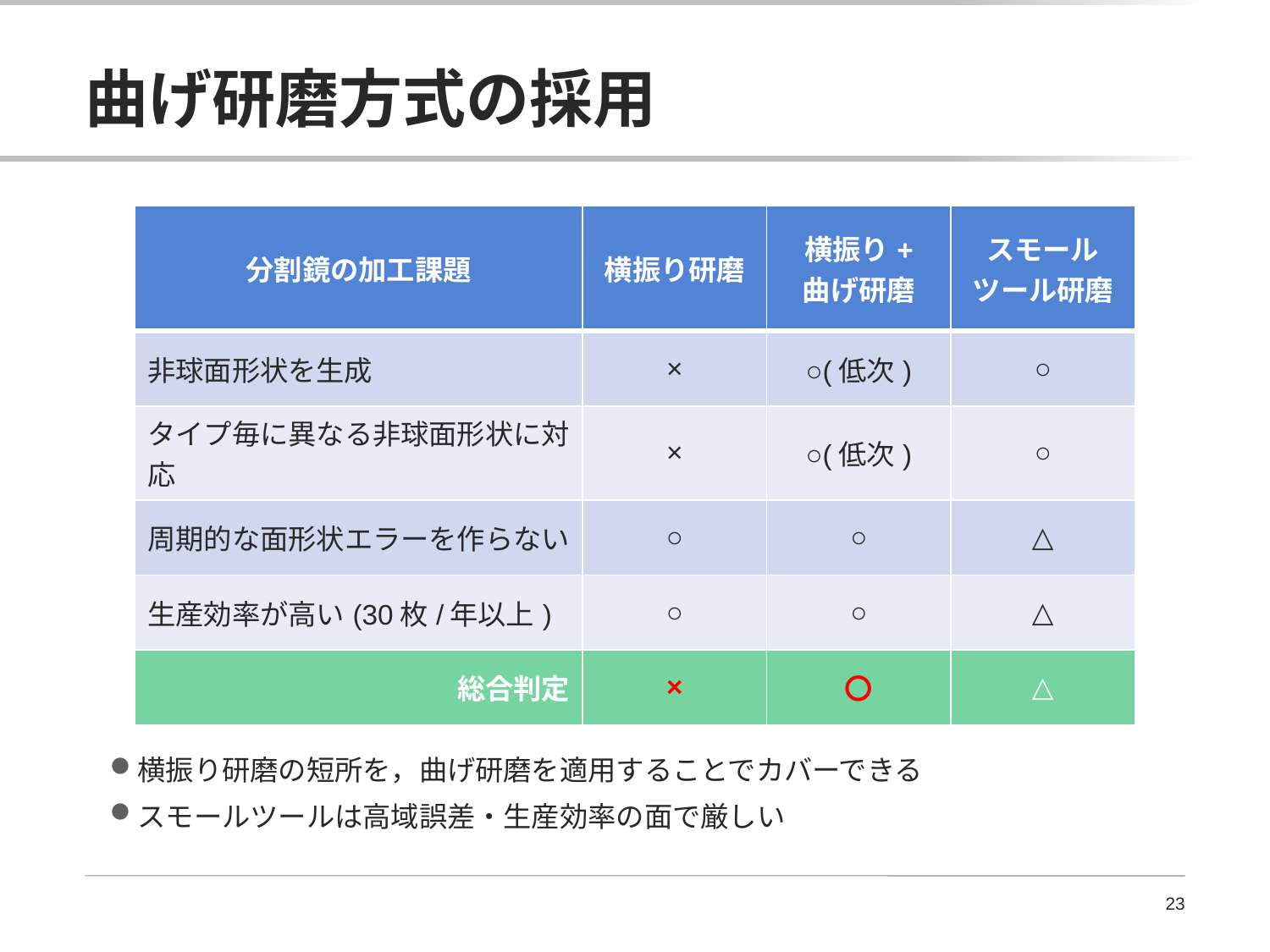

# 曲げ研磨方式の採用
| 分割鏡の加工課題 | 横振り研磨 | 横振り+ 曲げ研磨 | スモール ツール研磨 |
| --- | --- | --- | --- |
| 非球面形状を生成 | × | ○(低次) | ○ |
| タイプ毎に異なる非球面形状に対応 | × | ○(低次) | ○ |
| 周期的な面形状エラーを作らない | ○ | ○ | △ |
| 生産効率が高い(30枚/年以上) | ○ | ○ | △ |
| 総合判定 | × | 〇 | △ |
横振り研磨の短所を，曲げ研磨を適用することでカバーできる
スモールツールは高域誤差・生産効率の面で厳しい
23